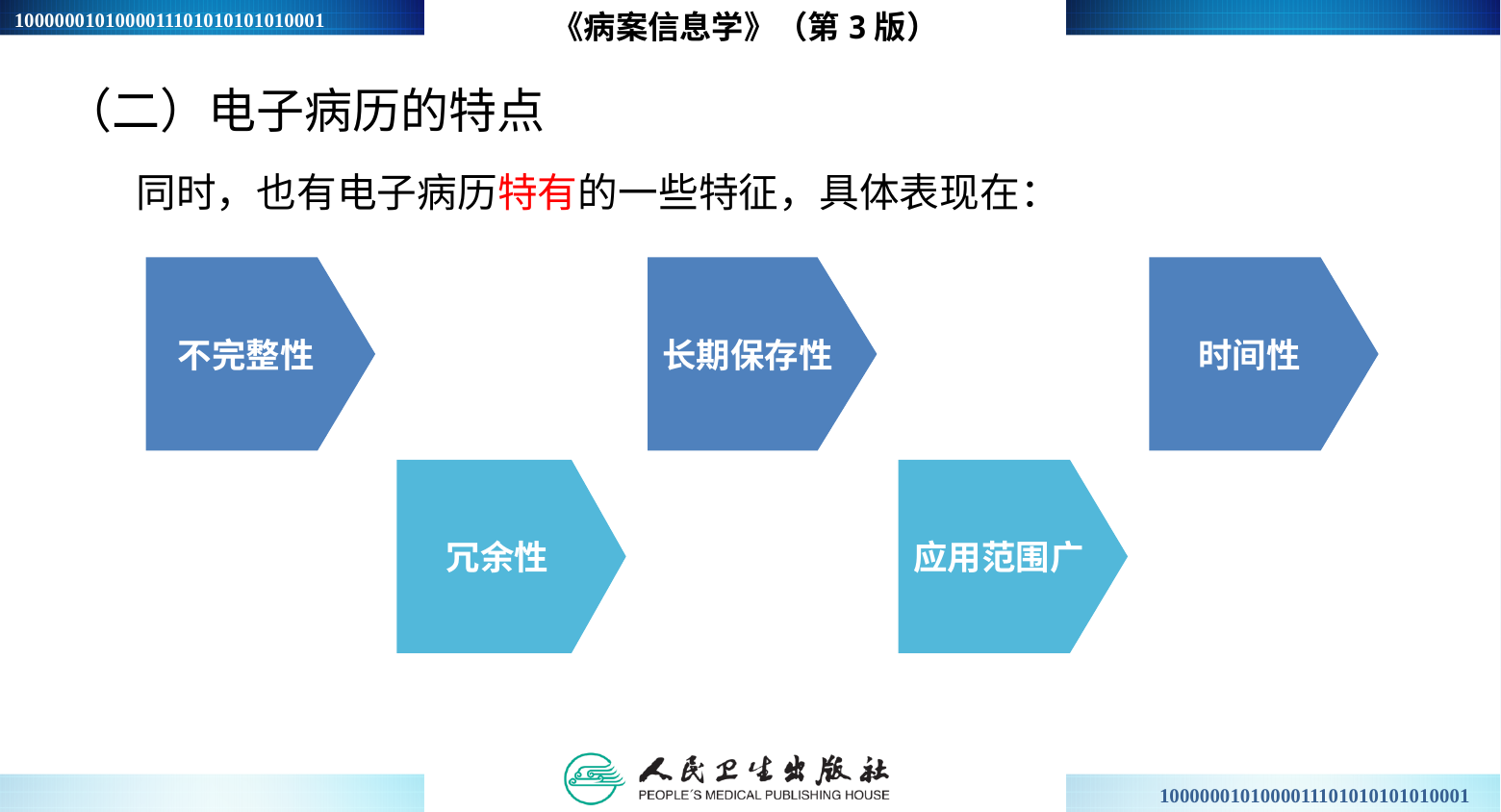

《病案信息学》（第3版）
（二）电子病历的特点

同时，也有电子病历特有的一些特征，具体表现在：
不完整性
长期保存性
时间性
冗余性
应用范围广